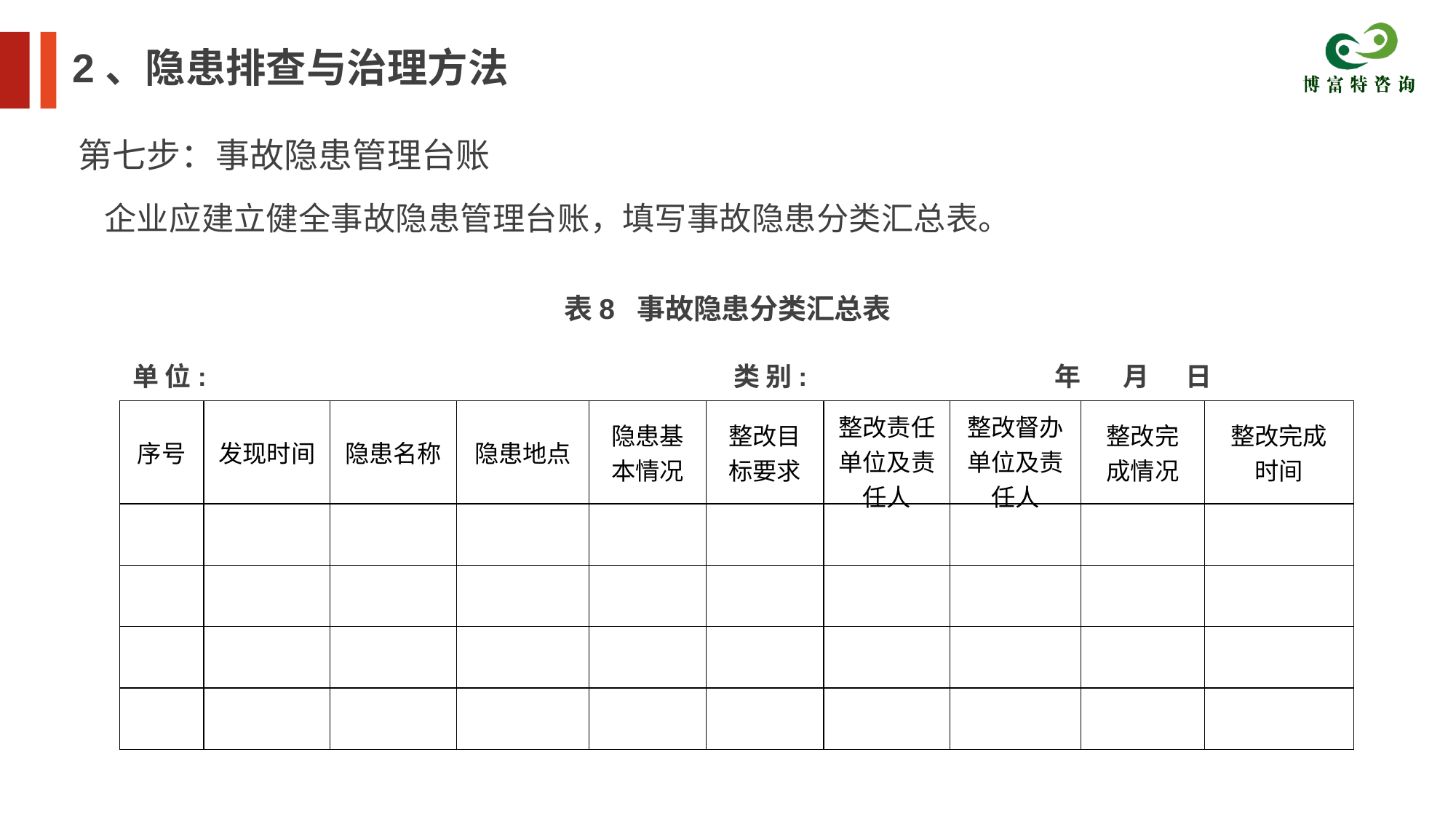

2、隐患排查与治理方法
第七步：事故隐患管理台账
企业应建立健全事故隐患管理台账，填写事故隐患分类汇总表。
表8  事故隐患分类汇总表
单 位:
类 别:
年       月      日
| 序号 | 发现时间 | 隐患名称 | 隐患地点 | 隐患基本情况 | 整改目标要求 | 整改责任单位及责任人 | 整改督办单位及责任人 | 整改完成情况 | 整改完成时间 |
| --- | --- | --- | --- | --- | --- | --- | --- | --- | --- |
|  |  |  |  |  |  |  |  |  |  |
|  |  |  |  |  |  |  |  |  |  |
|  |  |  |  |  |  |  |  |  |  |
|  |  |  |  |  |  |  |  |  |  |